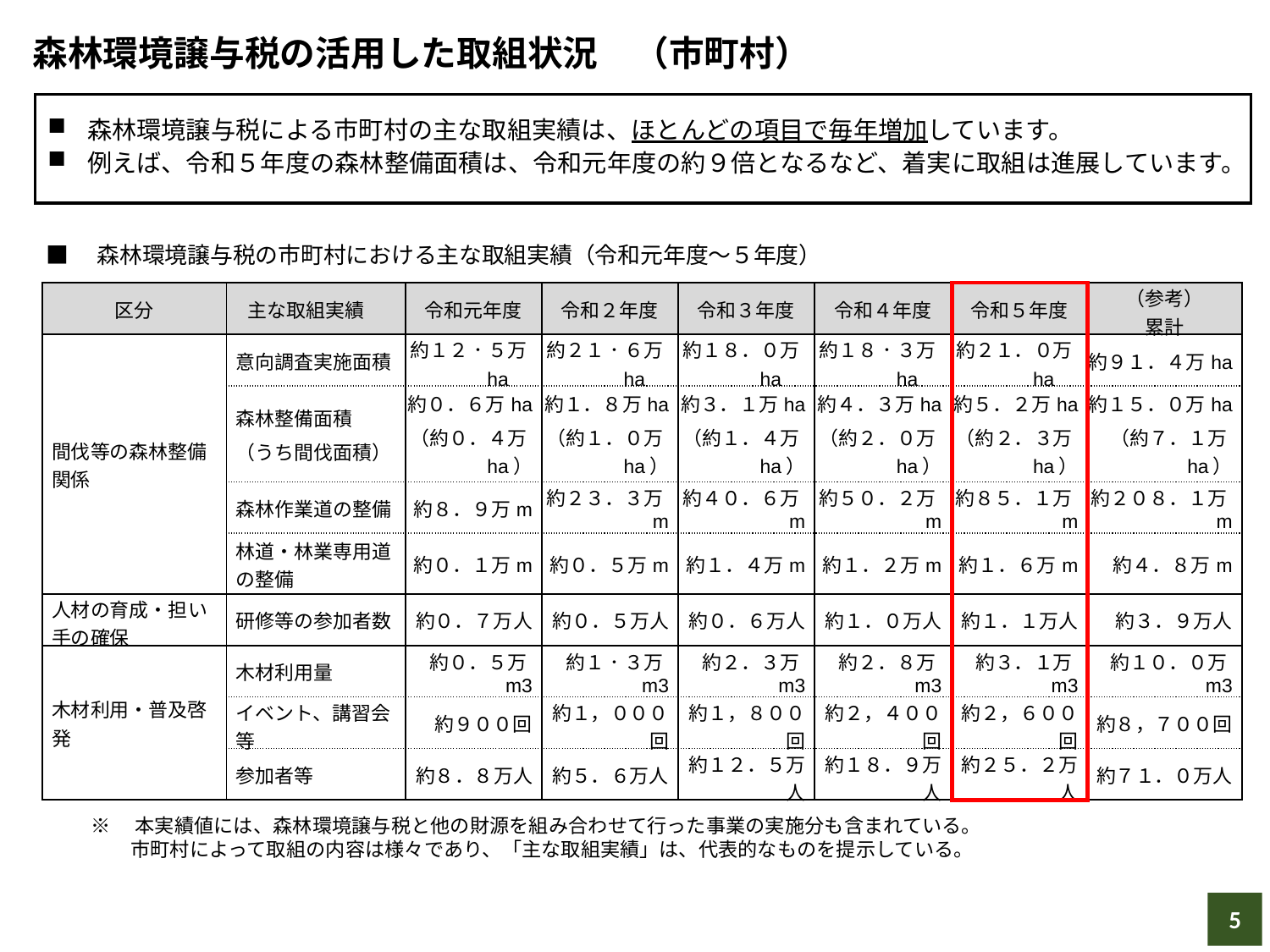

森林環境譲与税の活用した取組状況　（市町村）
森林環境譲与税による市町村の主な取組実績は、ほとんどの項目で毎年増加しています。
例えば、令和５年度の森林整備面積は、令和元年度の約９倍となるなど、着実に取組は進展しています。
■　森林環境譲与税の市町村における主な取組実績（令和元年度～５年度）

| 区分 | 主な取組実績 | 令和元年度 | 令和２年度 | 令和３年度 | 令和４年度 | 令和５年度 | （参考） 累計 |
| --- | --- | --- | --- | --- | --- | --- | --- |
| 間伐等の森林整備関係 | 意向調査実施面積 | 約１２．５万ha | 約２１．６万ha | 約１８．０万ha | 約１８．３万ha | 約２１．０万ha | 約９１．４万ha |
|  | 森林整備面積 （うち間伐面積） | 約０．６万ha （約０．４万ha） | 約１．８万ha （約１．０万ha） | 約３．１万ha （約１．４万ha） | 約４．３万ha （約２．０万ha） | 約５．２万ha （約２．３万ha） | 約１５．０万ha （約７．１万ha） |
|  | 森林作業道の整備 | 約８．９万m | 約２３．３万m | 約４０．６万m | 約５０．２万m | 約８５．１万m | 約２０８．１万m |
|  | 林道・林業専用道の整備 | 約０．１万m | 約０．５万m | 約１．４万m | 約１．２万m | 約１．６万m | 約４．８万m |
| 人材の育成・担い手の確保 | 研修等の参加者数 | 約０．７万人 | 約０．５万人 | 約０．６万人 | 約１．０万人 | 約１．１万人 | 約３．９万人 |
| 木材利用・普及啓発 | 木材利用量 | 約０．５万m3 | 約１．３万m3 | 約２．３万m3 | 約２．８万m3 | 約３．１万m3 | 約１０．０万m3 |
|  | イベント、講習会等 | 約９００回 | 約１，０００回 | 約１，８００回 | 約２，４００回 | 約２，６００回 | 約８，７００回 |
|  | 参加者等 | 約８．８万人 | 約５．６万人 | 約１２．５万人 | 約１８．９万人 | 約２５．２万人 | 約７１．０万人 |
※　本実績値には、森林環境譲与税と他の財源を組み合わせて行った事業の実施分も含まれている。
　　市町村によって取組の内容は様々であり、「主な取組実績」は、代表的なものを提示している。
5